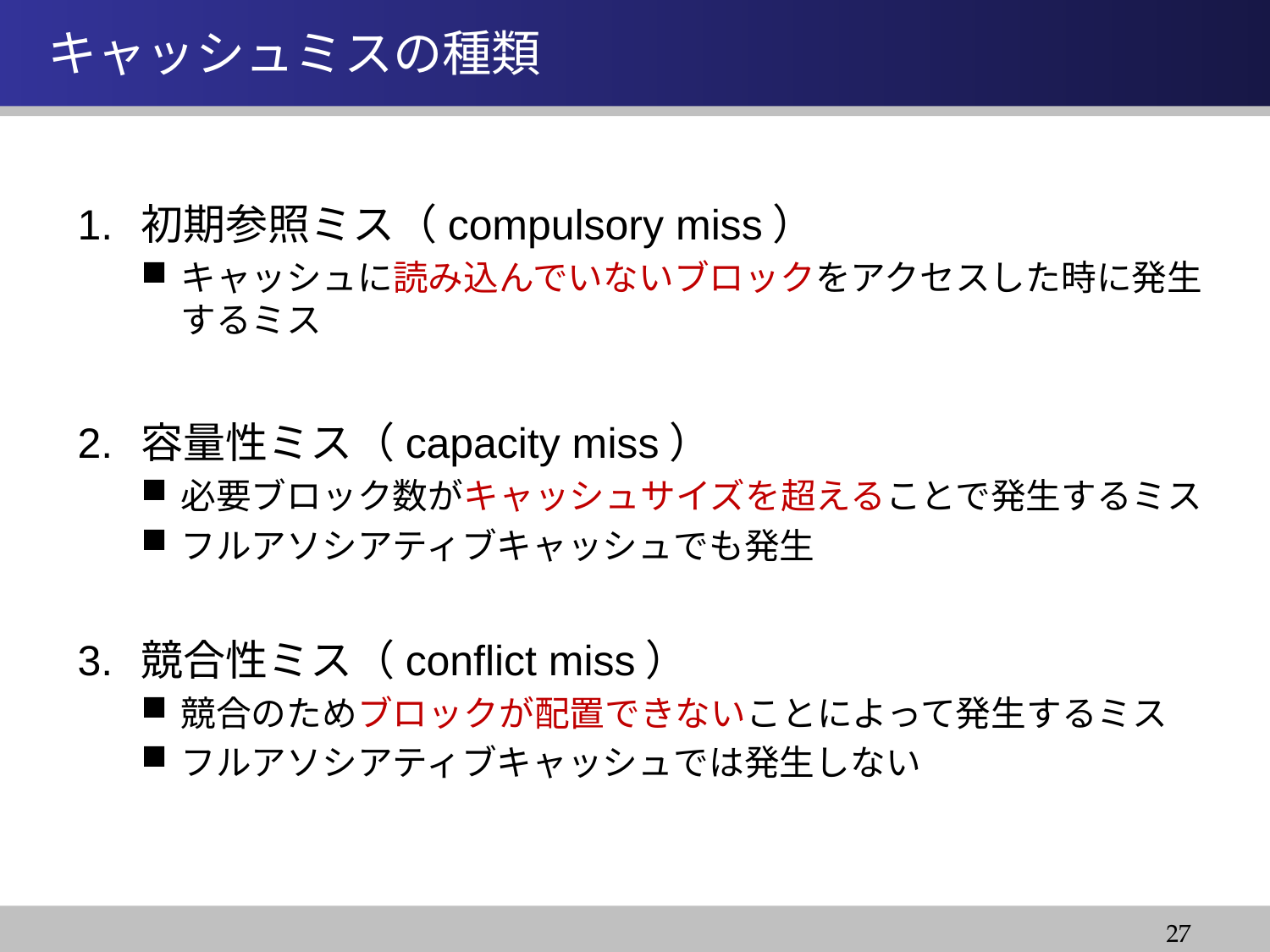

情報システム基盤学基礎１
# キャッシュミスの種類
初期参照ミス（compulsory miss）
キャッシュに読み込んでいないブロックをアクセスした時に発生するミス

容量性ミス（capacity miss）
必要ブロック数がキャッシュサイズを超えることで発生するミス
フルアソシアティブキャッシュでも発生

競合性ミス（conflict miss）
競合のためブロックが配置できないことによって発生するミス
フルアソシアティブキャッシュでは発生しない
27